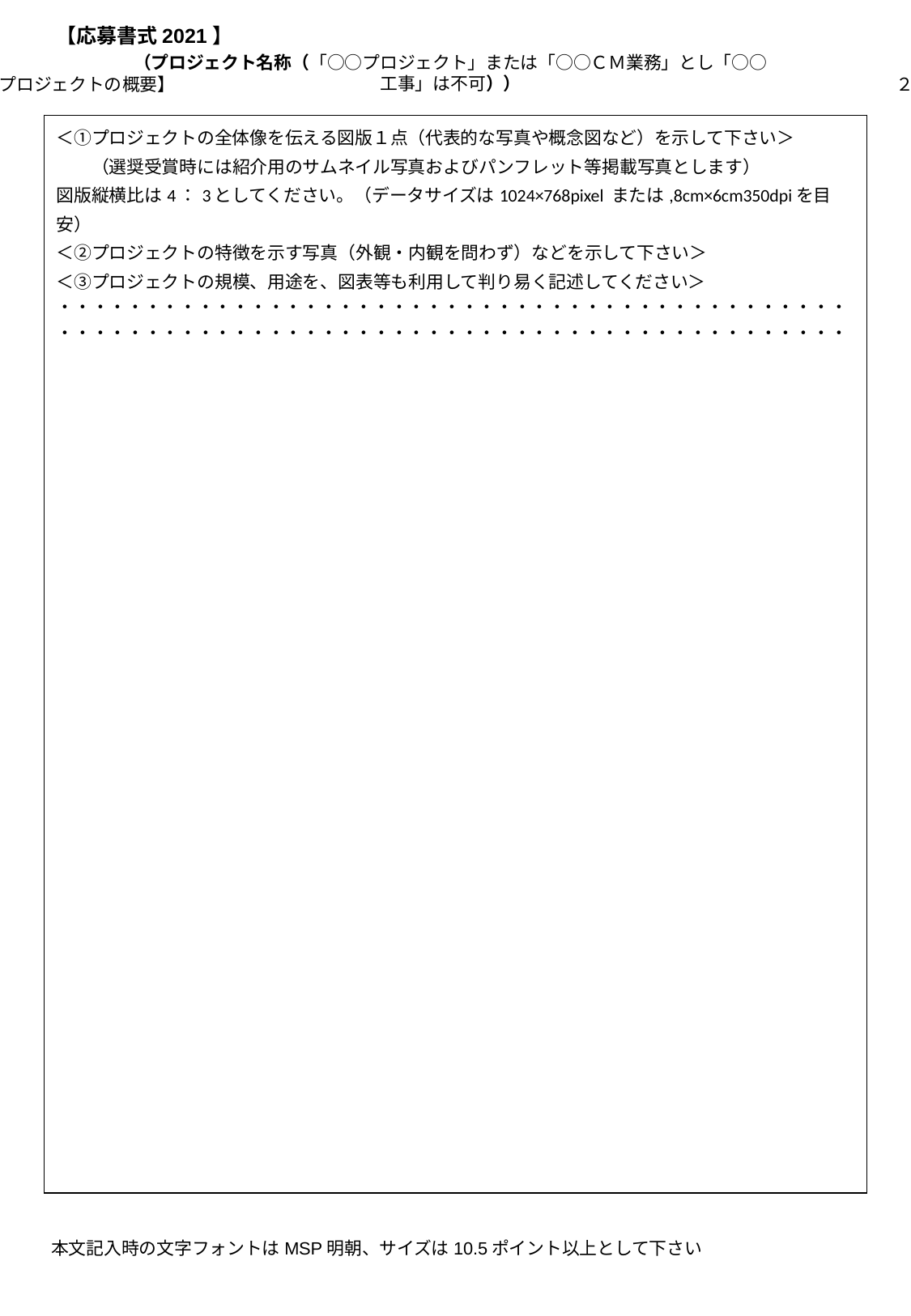

（プロジェクト名称（「○○プロジェクト」または「○○ＣＭ業務」とし「○○工事」は不可））
書式４　【プロジェクトの概要】　　　　　　　　　　　　　　　　　　　　　　　　　　　　　　　　　　　　　　　　　２ページを限度
| ＜①プロジェクトの全体像を伝える図版１点（代表的な写真や概念図など）を示して下さい＞ 　　（選奨受賞時には紹介用のサムネイル写真およびパンフレット等掲載写真とします） 図版縦横比は4：3としてください。（データサイズは1024×768pixel または,8cm×6cm350dpiを目安） ＜②プロジェクトの特徴を示す写真（外観・内観を問わず）などを示して下さい＞ ＜③プロジェクトの規模、用途を、図表等も利用して判り易く記述してください＞ ・・・・・・・・・・・・・・・・・・・・・・・・・・・・・・・・・・・・・・・・・・・・・・・・・・・・・・・・・・・・・・・・・・・・・・・・・・・・・・・・・・・・・・・・・・ |
| --- |